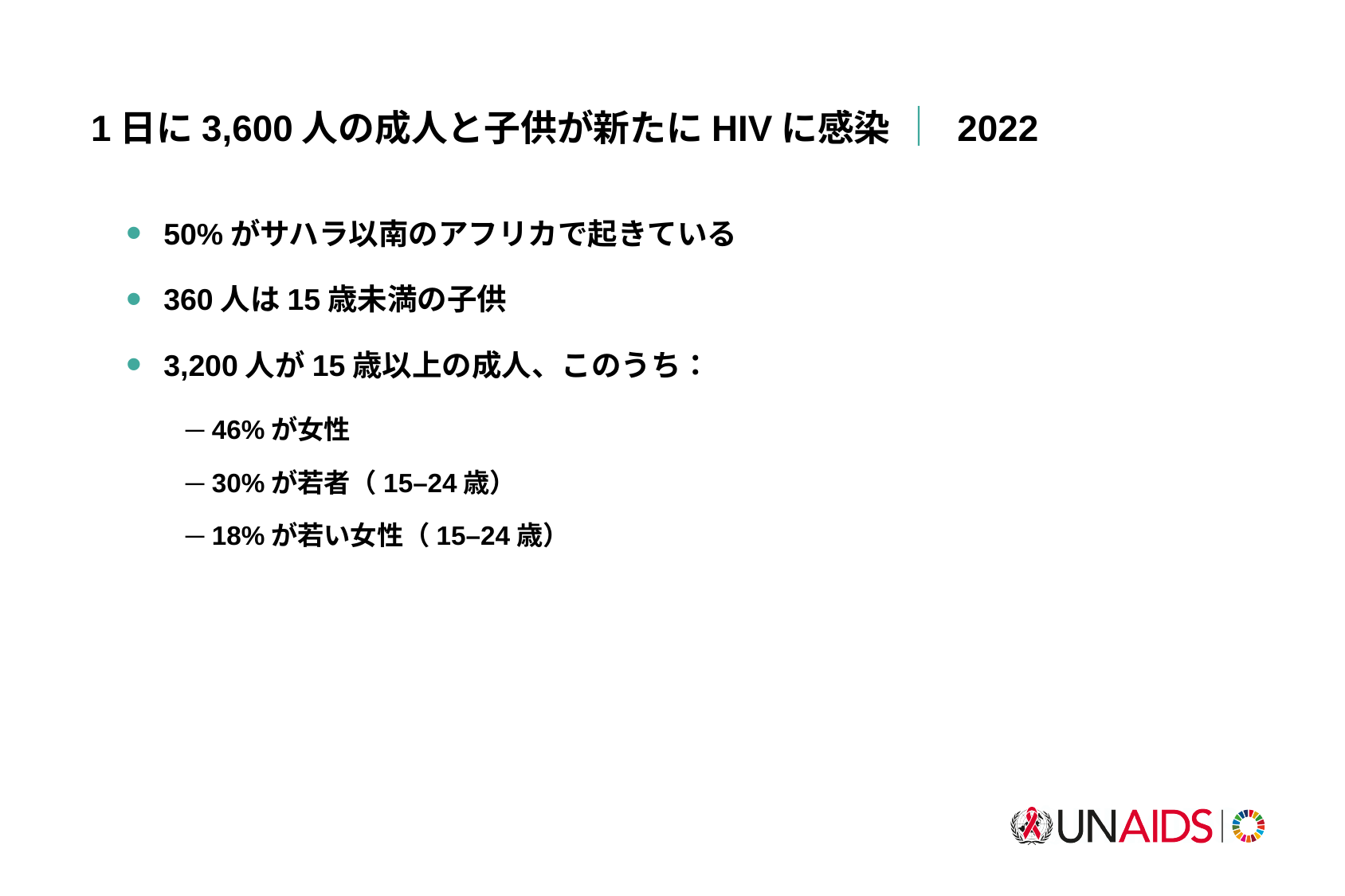

1日に3,600人の成人と子供が新たにHIVに感染 ｜ 2022
50%がサハラ以南のアフリカで起きている
360人は15歳未満の子供
3,200人が15歳以上の成人、このうち：
─ 46%が女性
─ 30%が若者（15–24歳）
─ 18%が若い女性（15–24歳）